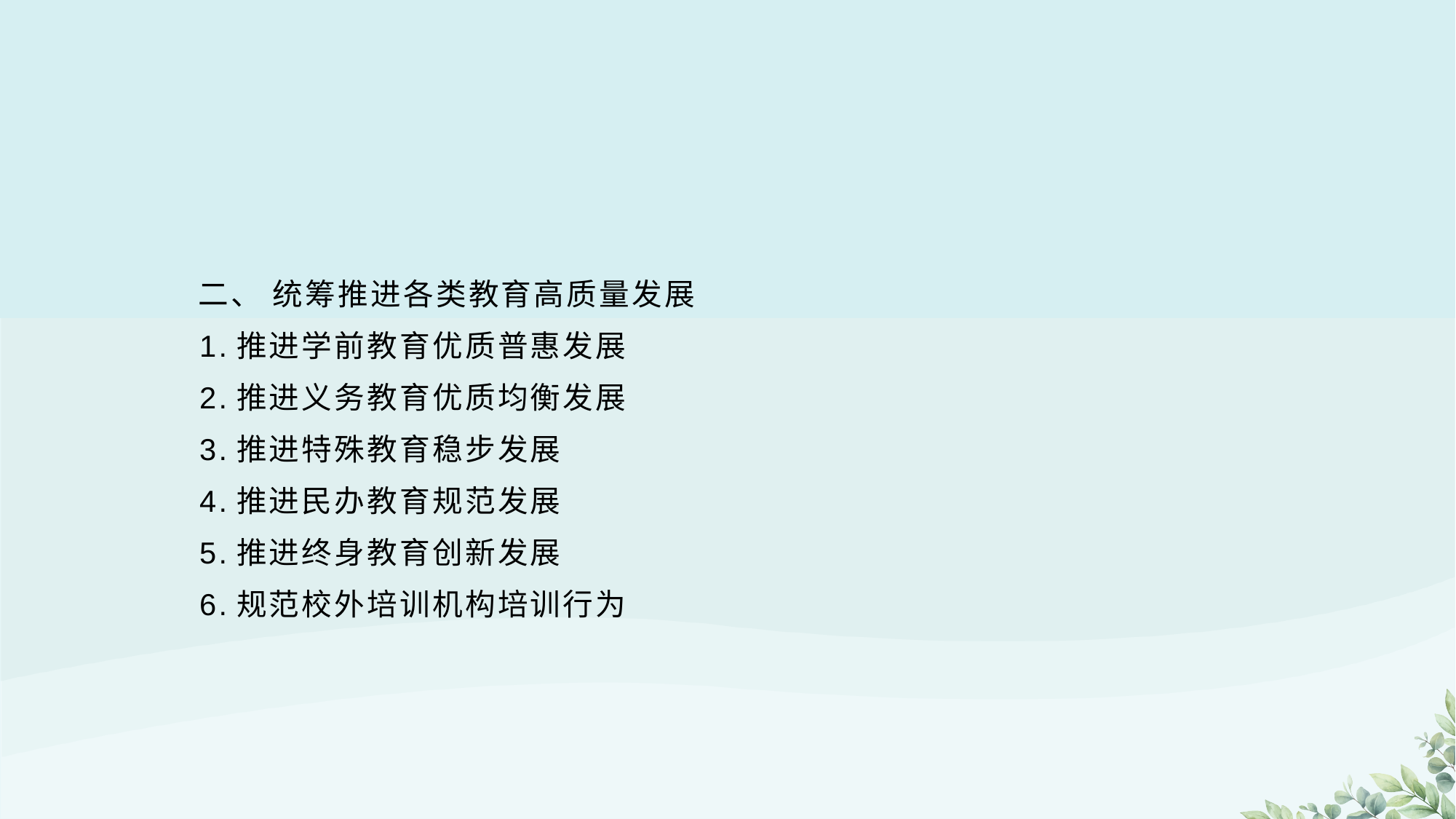

二、 统筹推进各类教育高质量发展
     1.推进学前教育优质普惠发展
     2.推进义务教育优质均衡发展
     3.推进特殊教育稳步发展
     4.推进民办教育规范发展
     5.推进终身教育创新发展
     6.规范校外培训机构培训行为